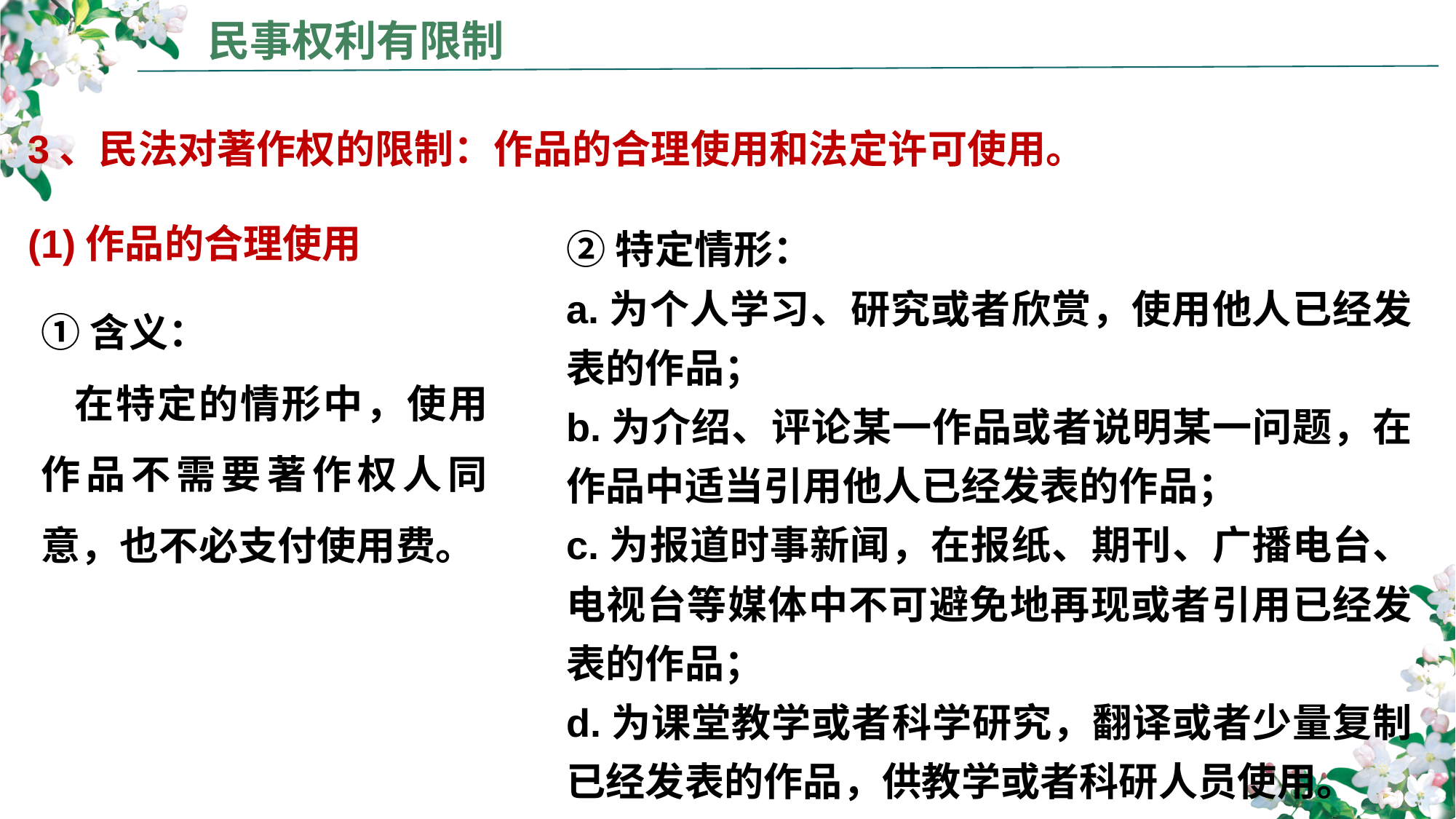

民事权利有限制
3、民法对著作权的限制：作品的合理使用和法定许可使用。
(1)作品的合理使用
②特定情形：
a.为个人学习、研究或者欣赏，使用他人已经发表的作品；
b.为介绍、评论某一作品或者说明某一问题，在作品中适当引用他人已经发表的作品；
c.为报道时事新闻，在报纸、期刊、广播电台、电视台等媒体中不可避免地再现或者引用已经发表的作品；
d.为课堂教学或者科学研究，翻译或者少量复制已经发表的作品，供教学或者科研人员使用。
①含义：
  在特定的情形中，使用作品不需要著作权人同意，也不必支付使用费。